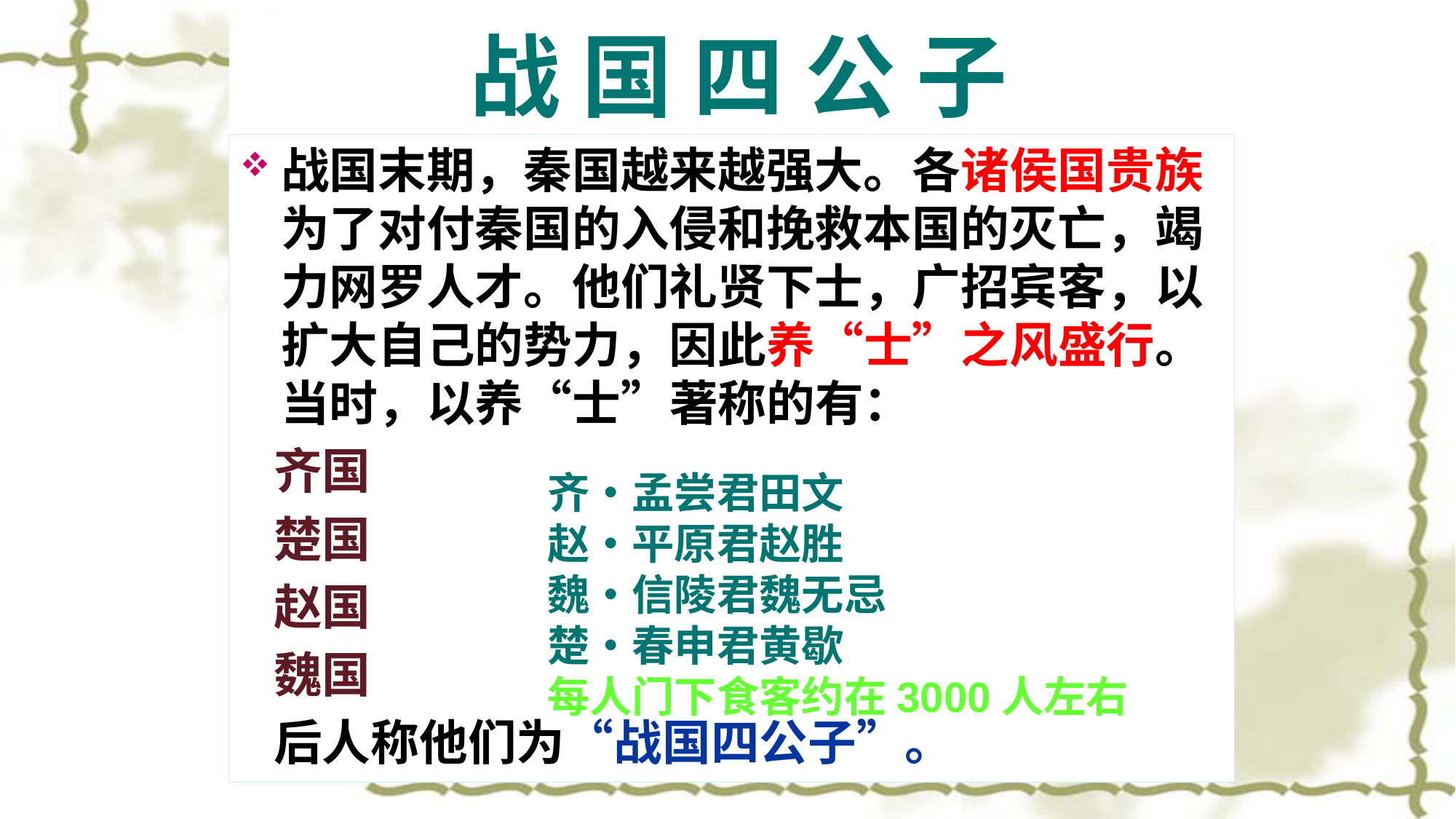

# 战 国 四 公 子
战国末期，秦国越来越强大。各诸侯国贵族为了对付秦国的入侵和挽救本国的灭亡，竭力网罗人才。他们礼贤下士，广招宾客，以扩大自己的势力，因此养“士”之风盛行。当时，以养“士”著称的有：
  齐国
  楚国
  赵国
  魏国
  后人称他们为“战国四公子”。

齐‧孟尝君田文
赵‧平原君赵胜
魏‧信陵君魏无忌
楚‧春申君黄歇
每人门下食客约在3000人左右